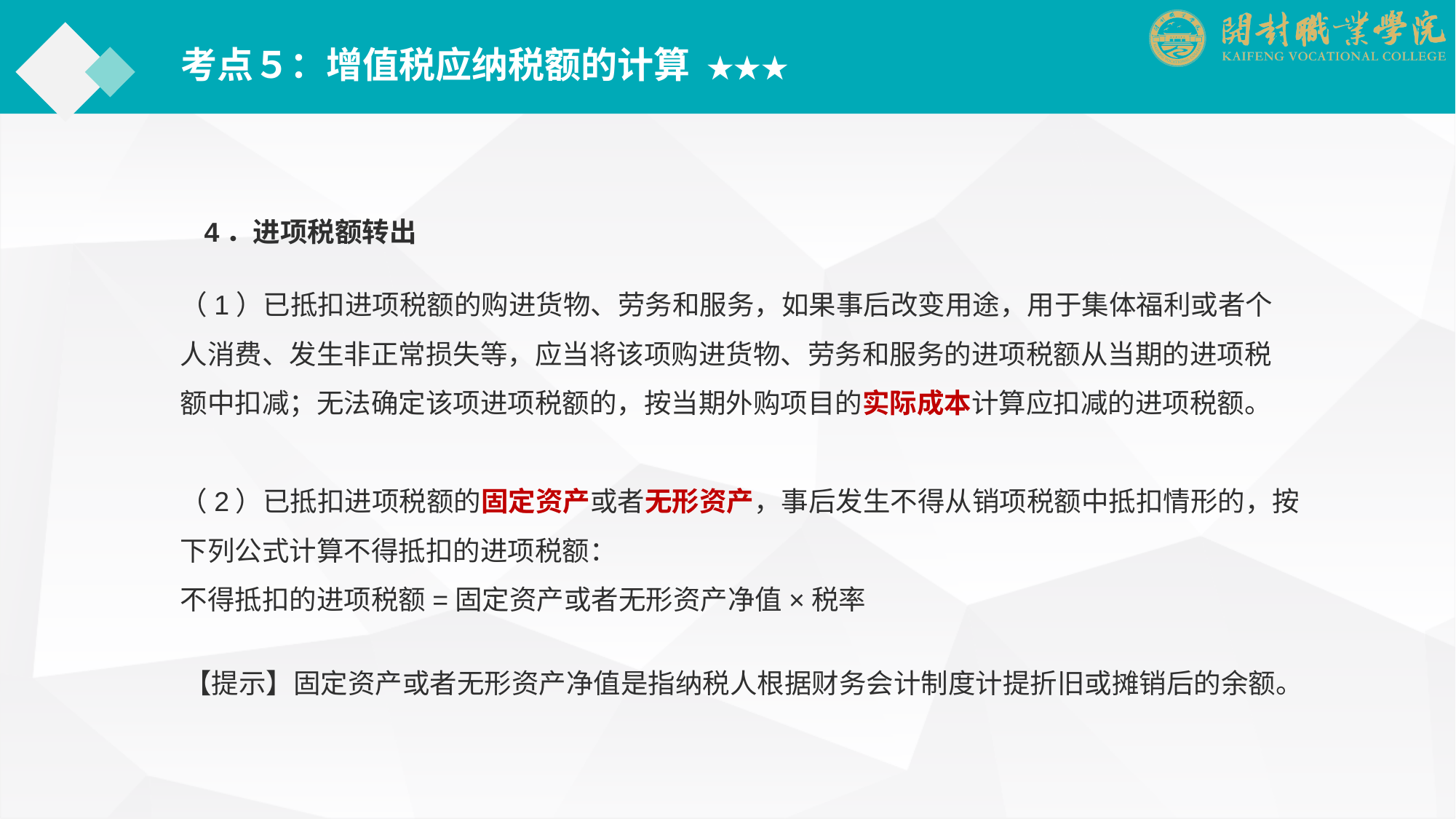

考点５：增值税应纳税额的计算  ★★★
4．进项税额转出
（1）已抵扣进项税额的购进货物、劳务和服务，如果事后改变用途，用于集体福利或者个人消费、发生非正常损失等，应当将该项购进货物、劳务和服务的进项税额从当期的进项税额中扣减；无法确定该项进项税额的，按当期外购项目的实际成本计算应扣减的进项税额。
（2）已抵扣进项税额的固定资产或者无形资产，事后发生不得从销项税额中抵扣情形的，按下列公式计算不得抵扣的进项税额：
不得抵扣的进项税额=固定资产或者无形资产净值×税率
【提示】固定资产或者无形资产净值是指纳税人根据财务会计制度计提折旧或摊销后的余额。